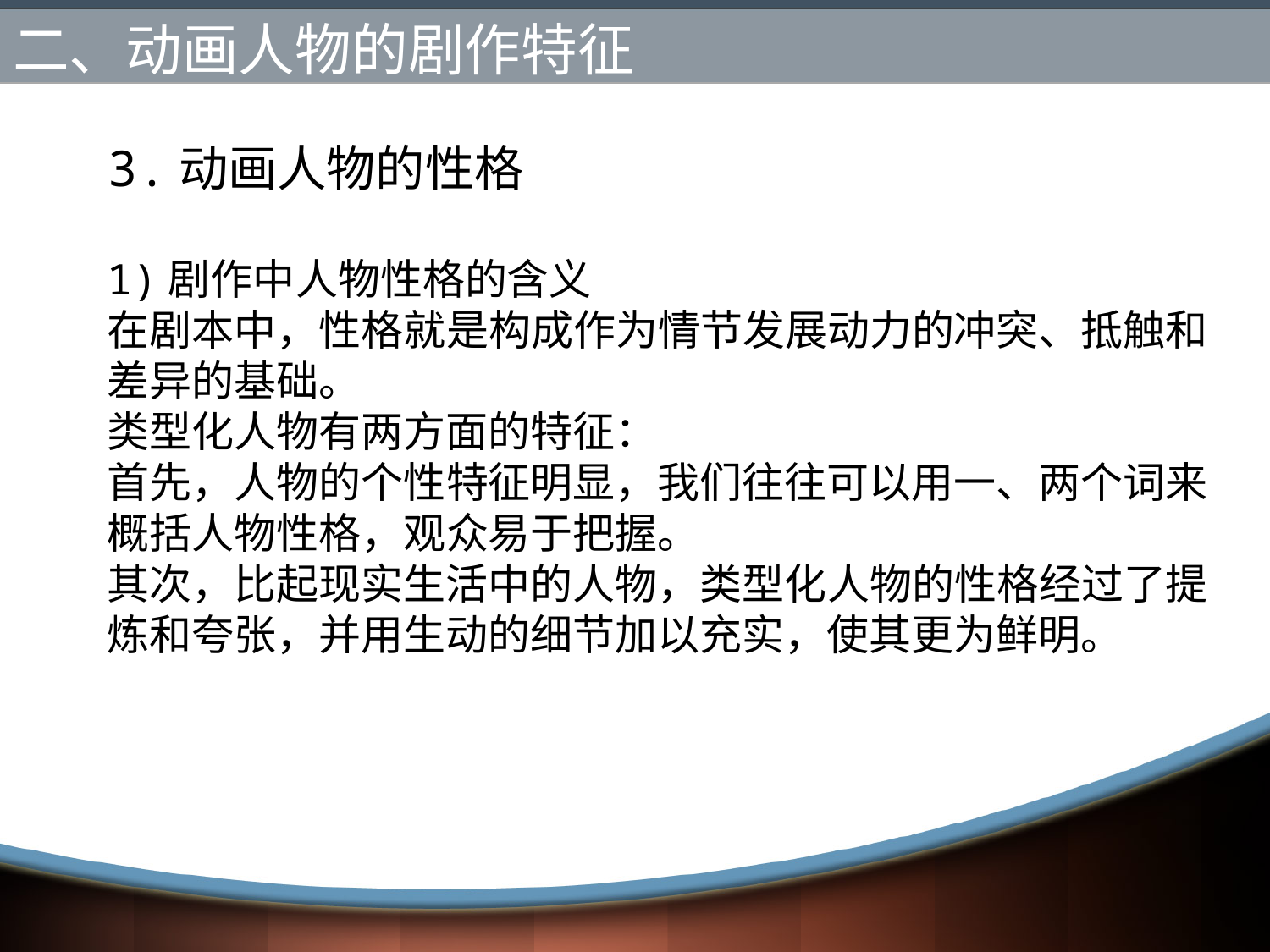

# 二、动画人物的剧作特征
3.动画人物的性格
1)剧作中人物性格的含义
在剧本中，性格就是构成作为情节发展动力的冲突、抵触和差异的基础。
类型化人物有两方面的特征：
首先，人物的个性特征明显，我们往往可以用一、两个词来概括人物性格，观众易于把握。
其次，比起现实生活中的人物，类型化人物的性格经过了提炼和夸张，并用生动的细节加以充实，使其更为鲜明。